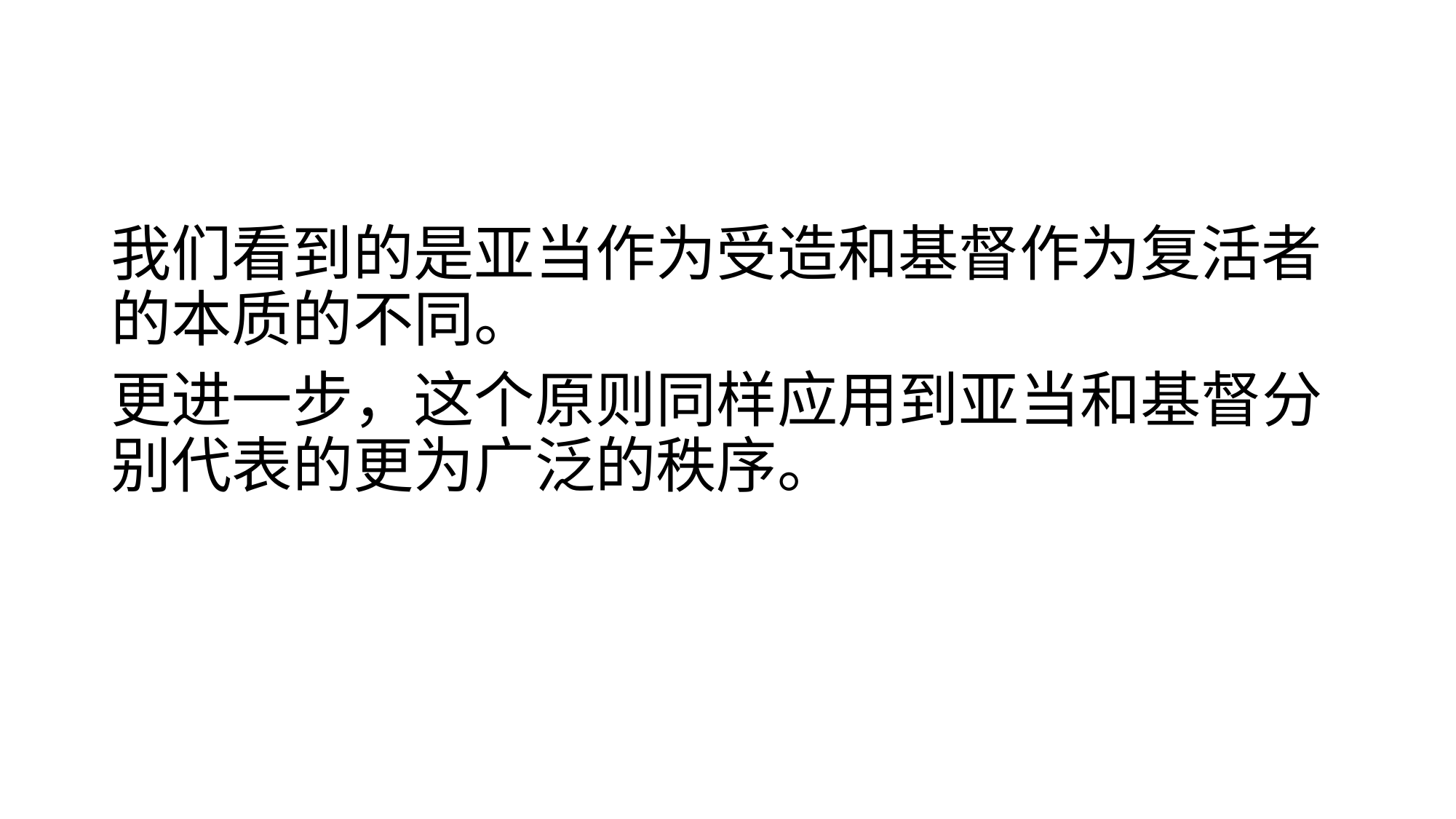

#
我们看到的是亚当作为受造和基督作为复活者的本质的不同。
更进一步，这个原则同样应用到亚当和基督分别代表的更为广泛的秩序。